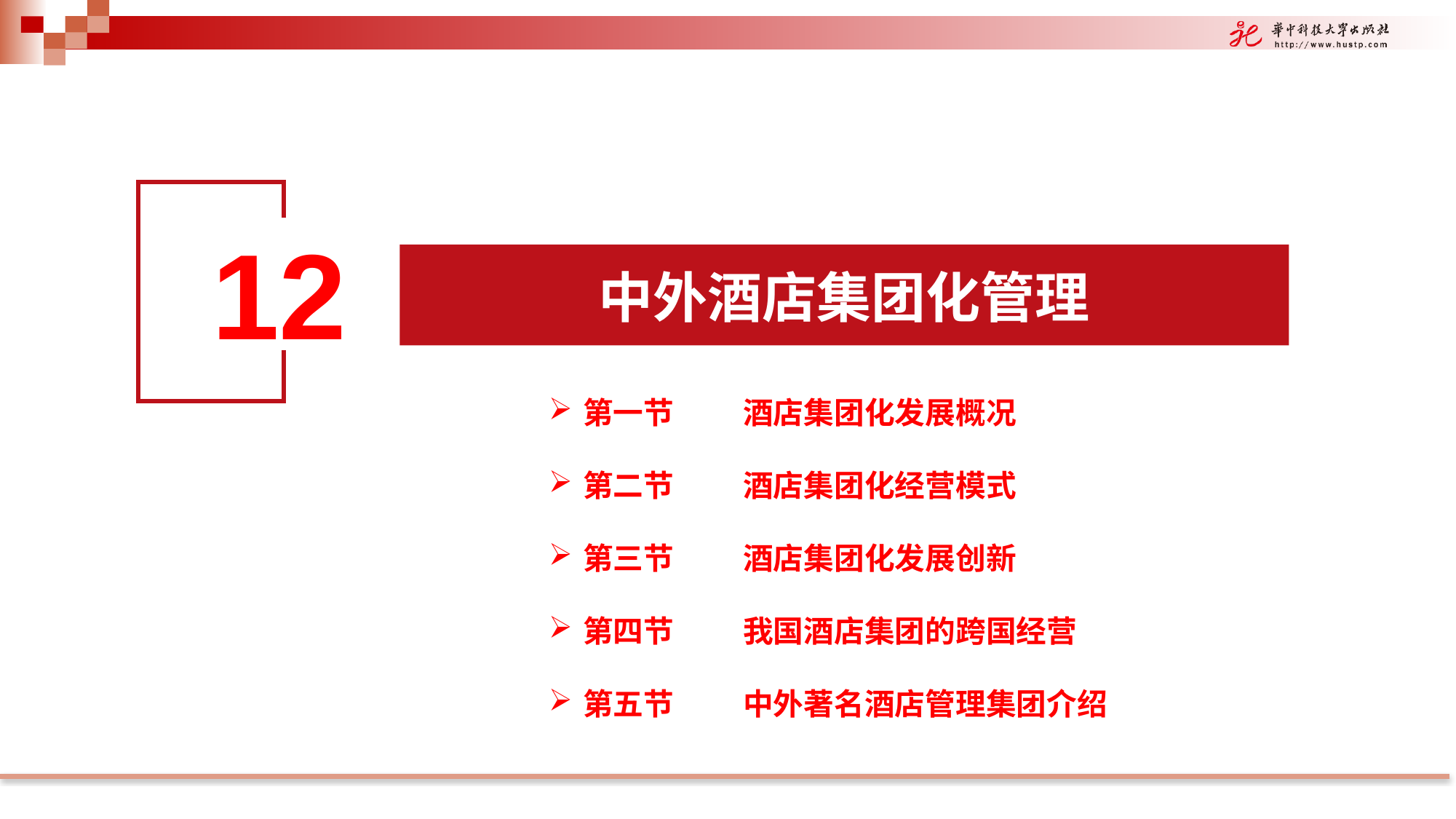

12

中外酒店集团化管理
第一节          酒店集团化发展概况
第二节          酒店集团化经营模式
第三节          酒店集团化发展创新
第四节          我国酒店集团的跨国经营
第五节          中外著名酒店管理集团介绍